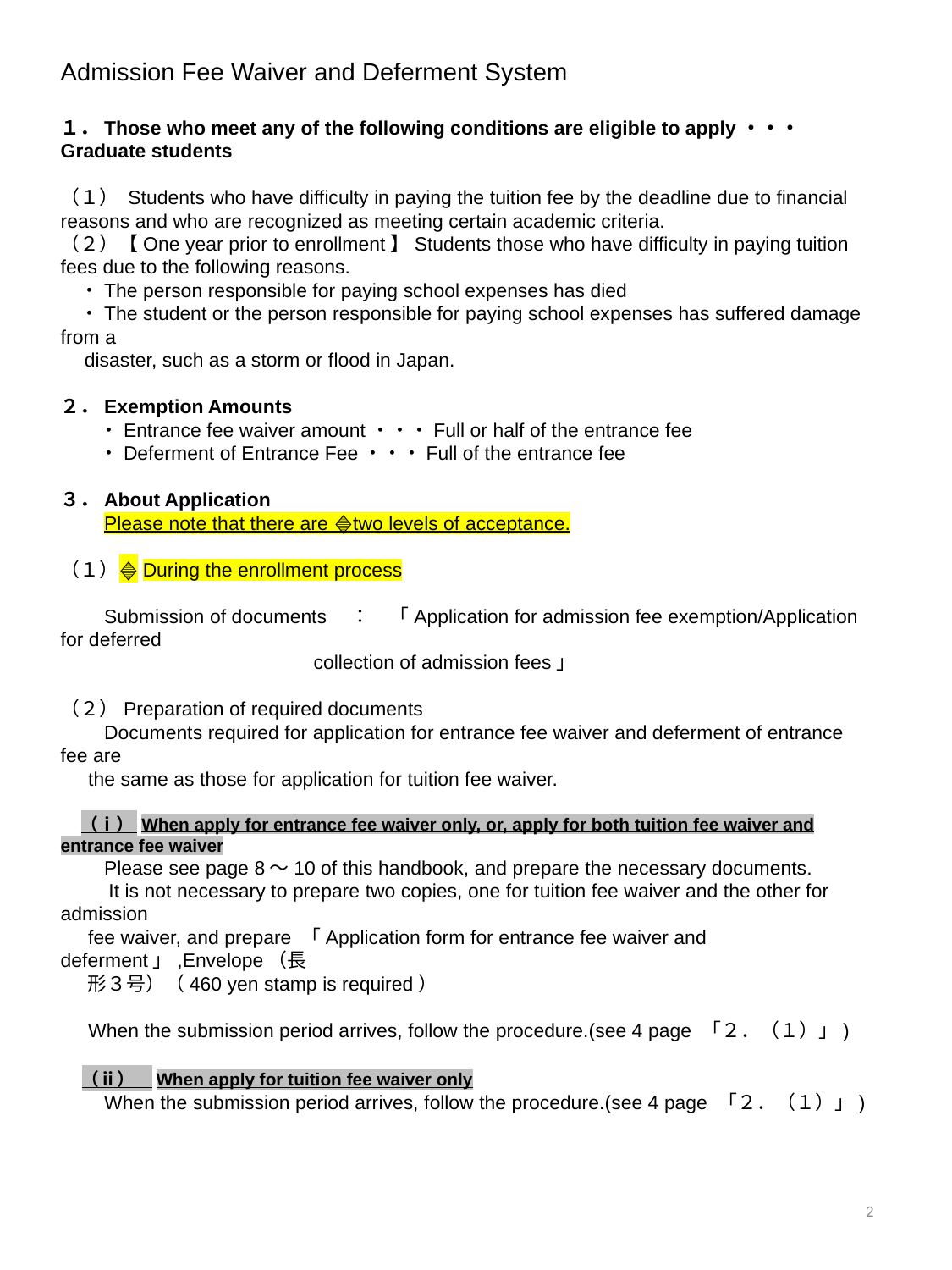

Admission Fee Waiver and Deferment System

１．Those who meet any of the following conditions are eligible to apply・・・Graduate students

（１） Students who have difficulty in paying the tuition fee by the deadline due to financial reasons and who are recognized as meeting certain academic criteria.
（２）【One year prior to enrollment】Students those who have difficulty in paying tuition fees due to the following reasons.
　・The person responsible for paying school expenses has died
　・The student or the person responsible for paying school expenses has suffered damage from a
　disaster, such as a storm or flood in Japan.

２．Exemption Amounts
　　・Entrance fee waiver amount・・・Full or half of the entrance fee
　　・Deferment of Entrance Fee・・・Full of the entrance fee

３．About Application
　　Please note that there are 🔷two levels of acceptance.

（１）🔷During the enrollment process

　　Submission of documents　：　「Application for admission fee exemption/Application for deferred
                                              collection of admission fees」

（２）Preparation of required documents
　　Documents required for application for entrance fee waiver and deferment of entrance fee are
     the same as those for application for tuition fee waiver.

    （ⅰ） When apply for entrance fee waiver only, or, apply for both tuition fee waiver and entrance fee waiver
　　Please see page 8～10 of this handbook, and prepare the necessary documents.
　　 It is not necessary to prepare two copies, one for tuition fee waiver and the other for admission
     fee waiver, and prepare 「Application form for entrance fee waiver and deferment」,Envelope（長
     形３号）（460 yen stamp is required）

     When the submission period arrives, follow the procedure.(see 4 page 「２．（１）」)

　（ⅱ）　When apply for tuition fee waiver only
　　When the submission period arrives, follow the procedure.(see 4 page 「２．（１）」)

2